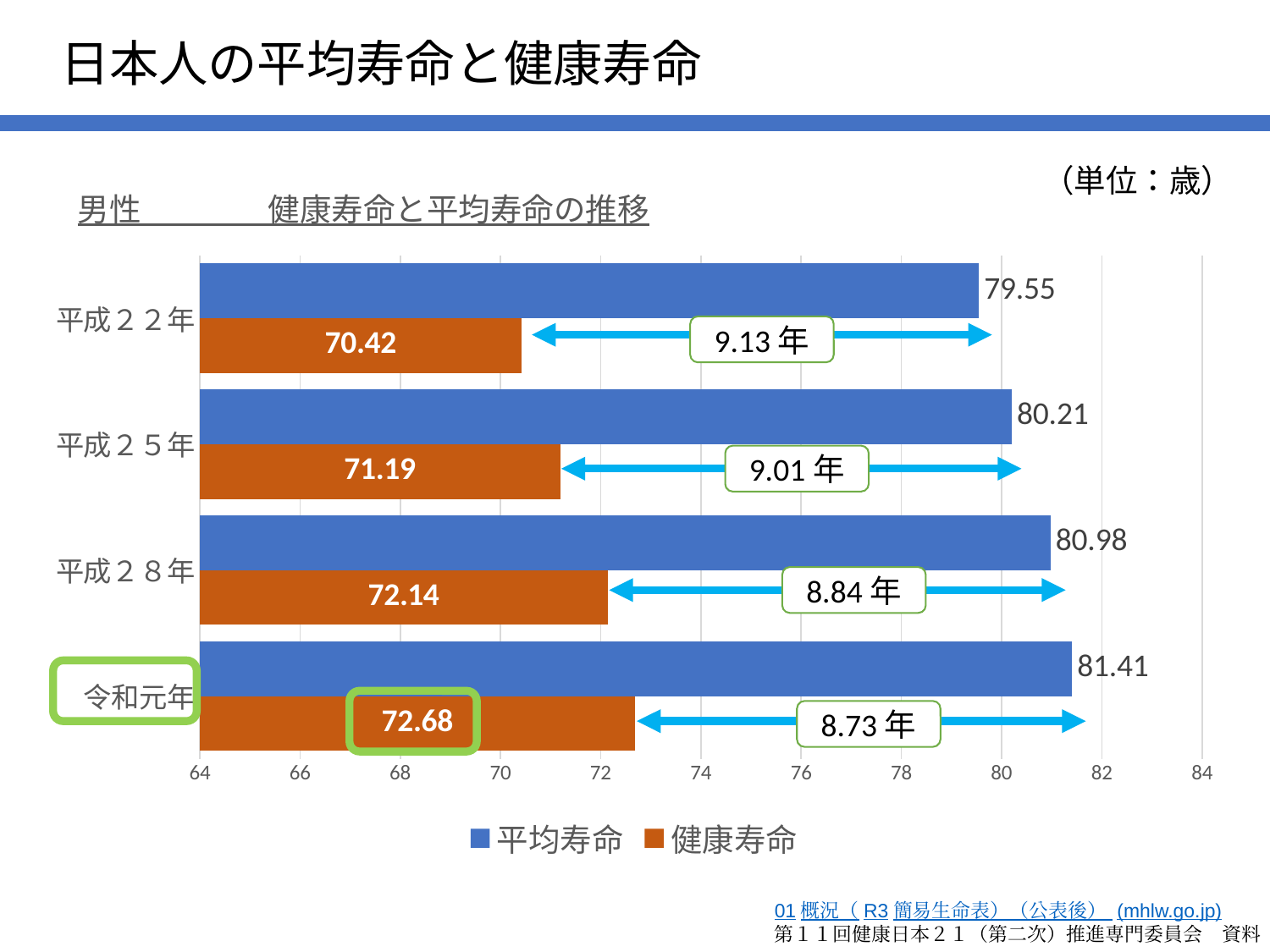

日本人の平均寿命と健康寿命
（単位：歳）

### Chart: 男性　　　　健康寿命と平均寿命の推移

| Category | 健康寿命 | 平均寿命 |
|---|---|---|
| 令和元年 | 72.68 | 81.41 |
| 平成２８年 | 72.14 | 80.98 |
| 平成２５年 | 71.19 | 80.21 |
| 平成２２年 | 70.42 | 79.55 |
9.13年
9.01年
8.84年

8.73年
01概況（R3簡易生命表）（公表後） (mhlw.go.jp)
第１１回健康日本２１（第二次）推進専門委員会　資料